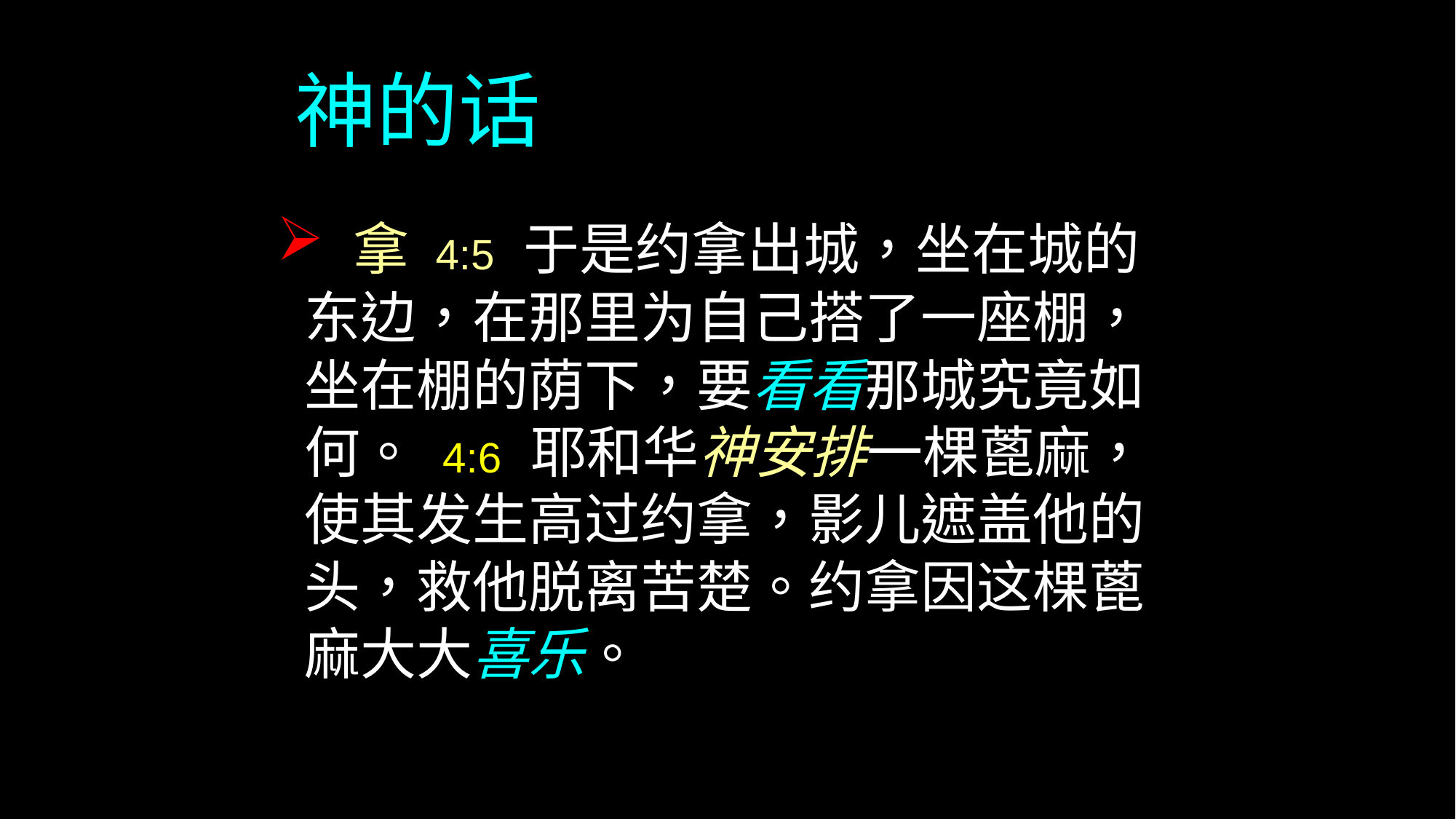

# 神的话

 拿 4:5 于是约拿出城，坐在城的东边，在那里为自己搭了一座棚，坐在棚的荫下，要看看那城究竟如何。 4:6 耶和华神安排一棵蓖麻，使其发生高过约拿，影儿遮盖他的头，救他脱离苦楚。约拿因这棵蓖麻大大喜乐。